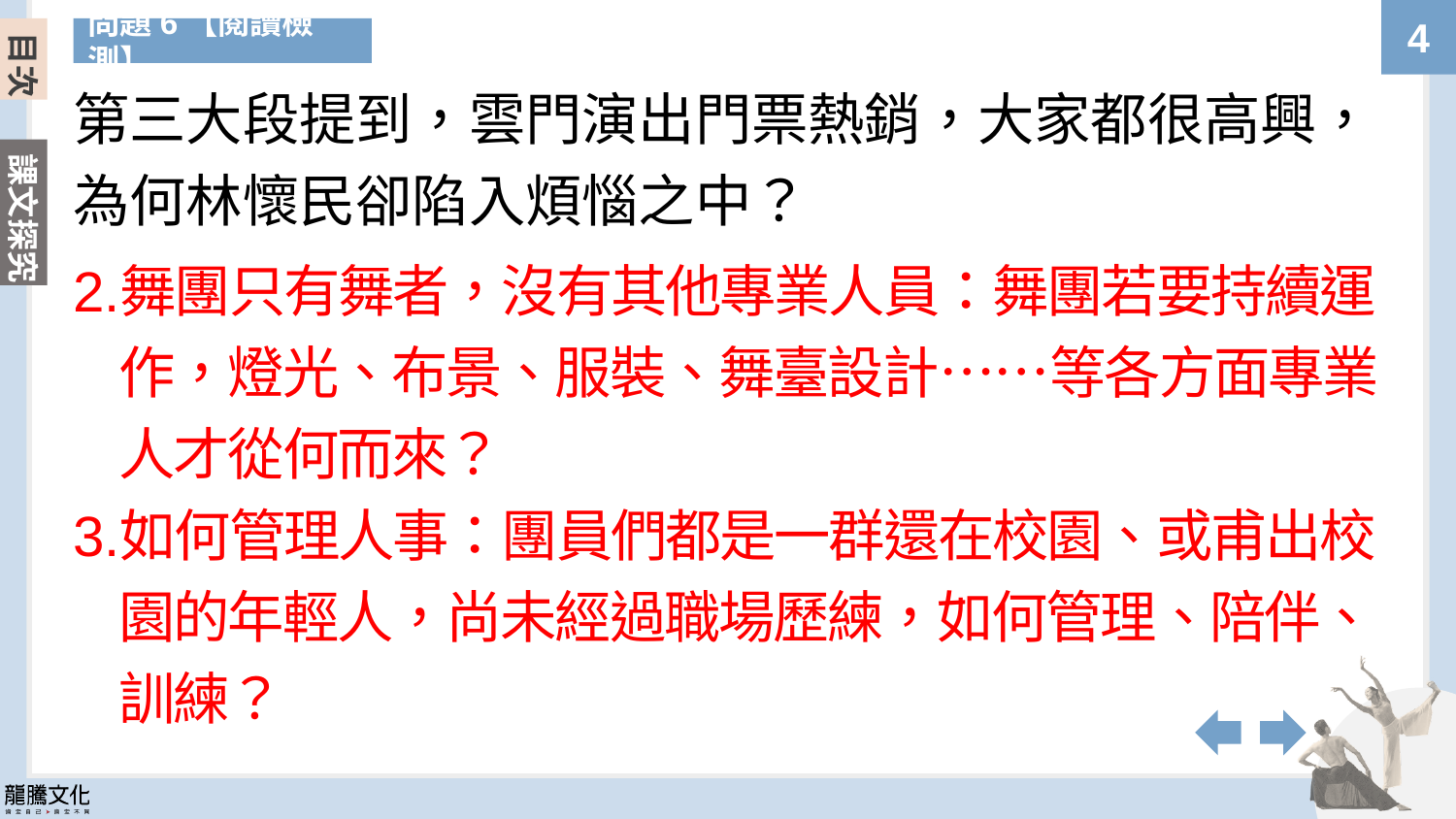

目次
問題6【閱讀檢測】
第三大段提到，雲門演出門票熱銷，大家都很高興，為何林懷民卻陷入煩惱之中？
舞團只有舞者，沒有其他專業人員：舞團若要持續運作，燈光、布景、服裝、舞臺設計……等各方面專業人才從何而來？
如何管理人事：團員們都是一群還在校園、或甫出校園的年輕人，尚未經過職場歷練，如何管理、陪伴、訓練？